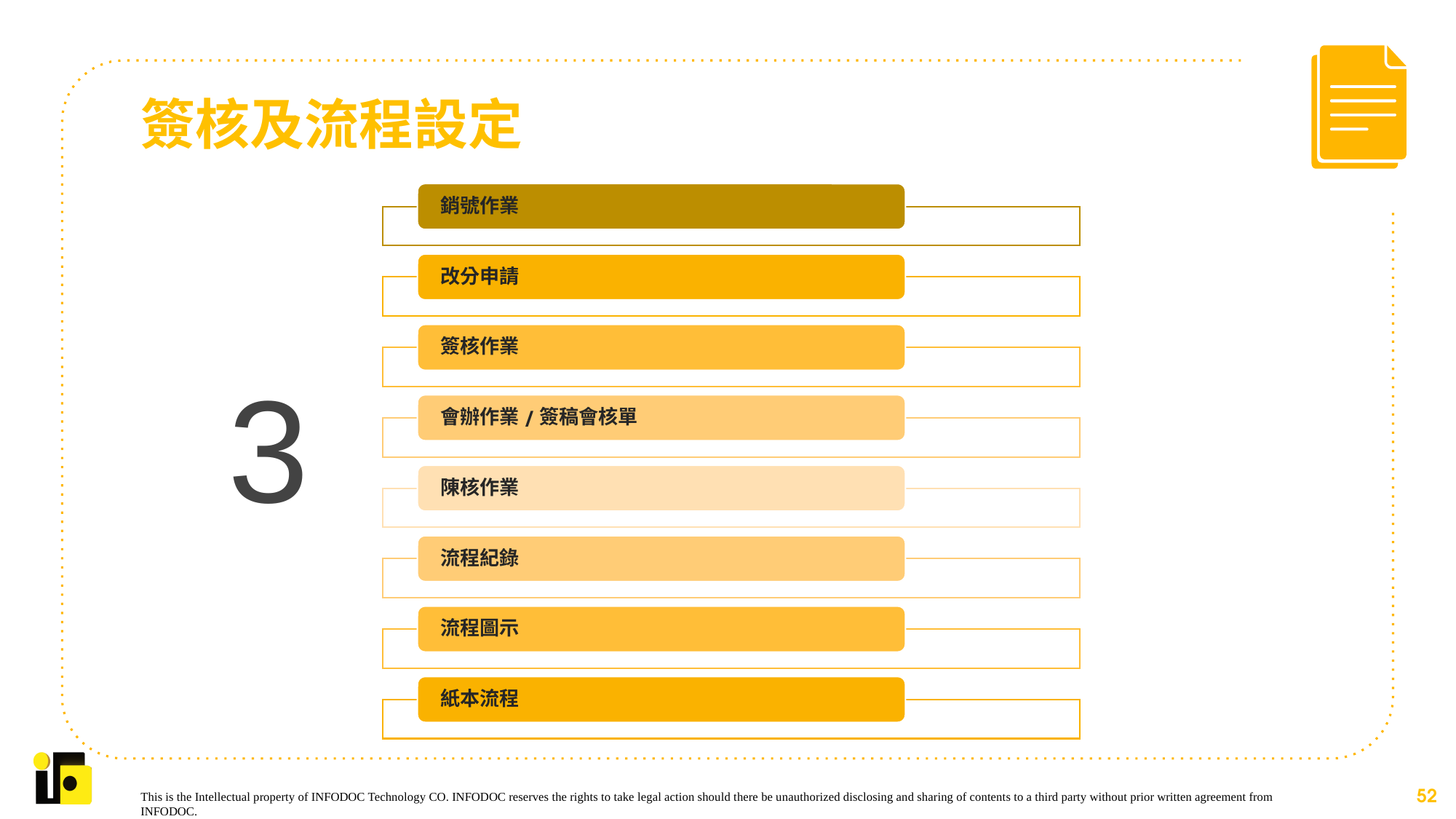

簽核及流程設定
銷號作業
改分申請
簽核作業
會辦作業/簽稿會核單
陳核作業
流程紀錄
流程圖示
紙本流程
3
52